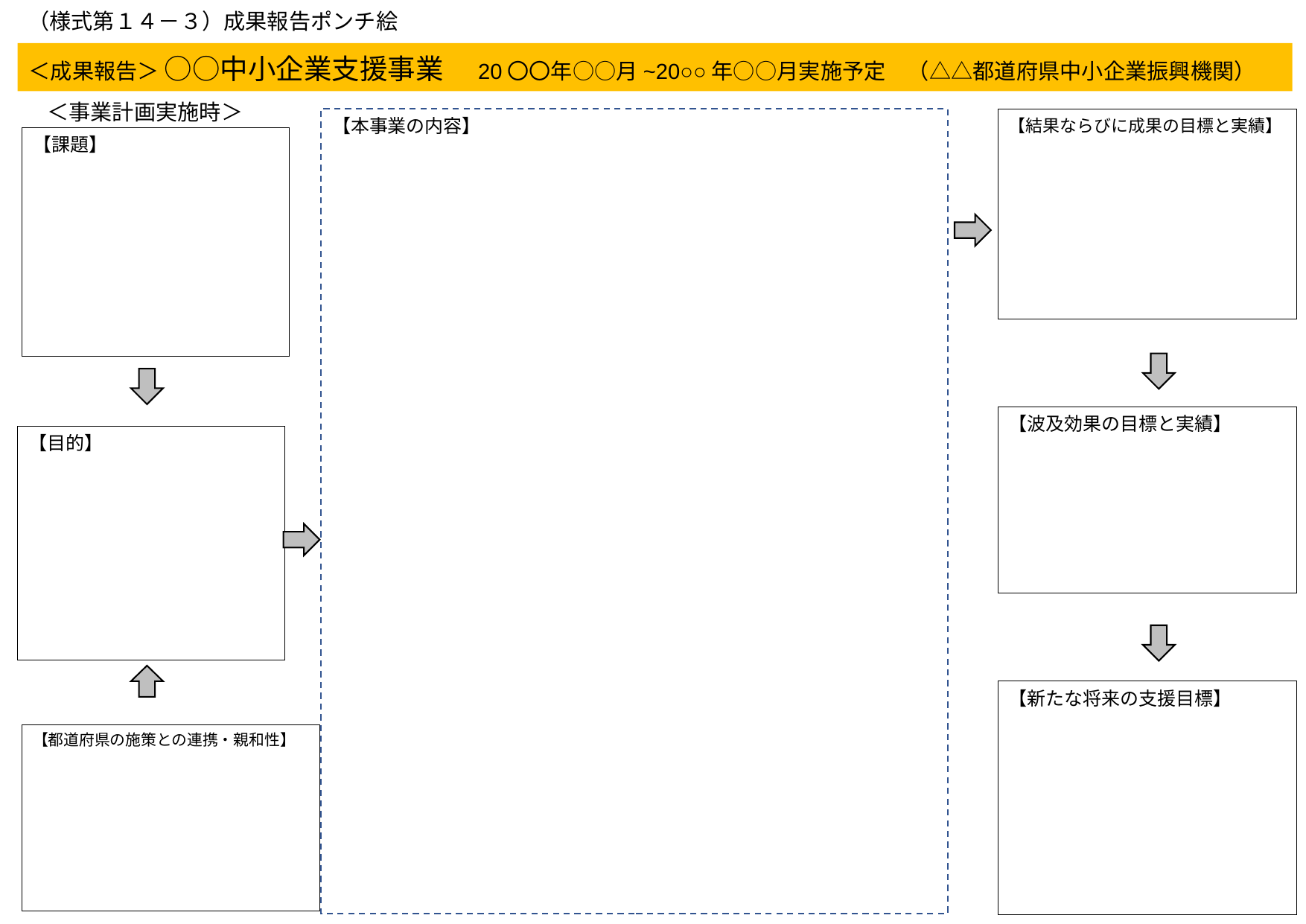

（様式第１４－３）成果報告ポンチ絵
＜成果報告＞ ○○中小企業支援事業　20〇〇年○○月~20○○年○○月実施予定　（△△都道府県中小企業振興機関）
＜事業計画実施時＞
【本事業の内容】

【結果ならびに成果の目標と実績】

【課題】

【波及効果の目標と実績】

【目的】

【新たな将来の支援目標】

【都道府県の施策との連携・親和性】